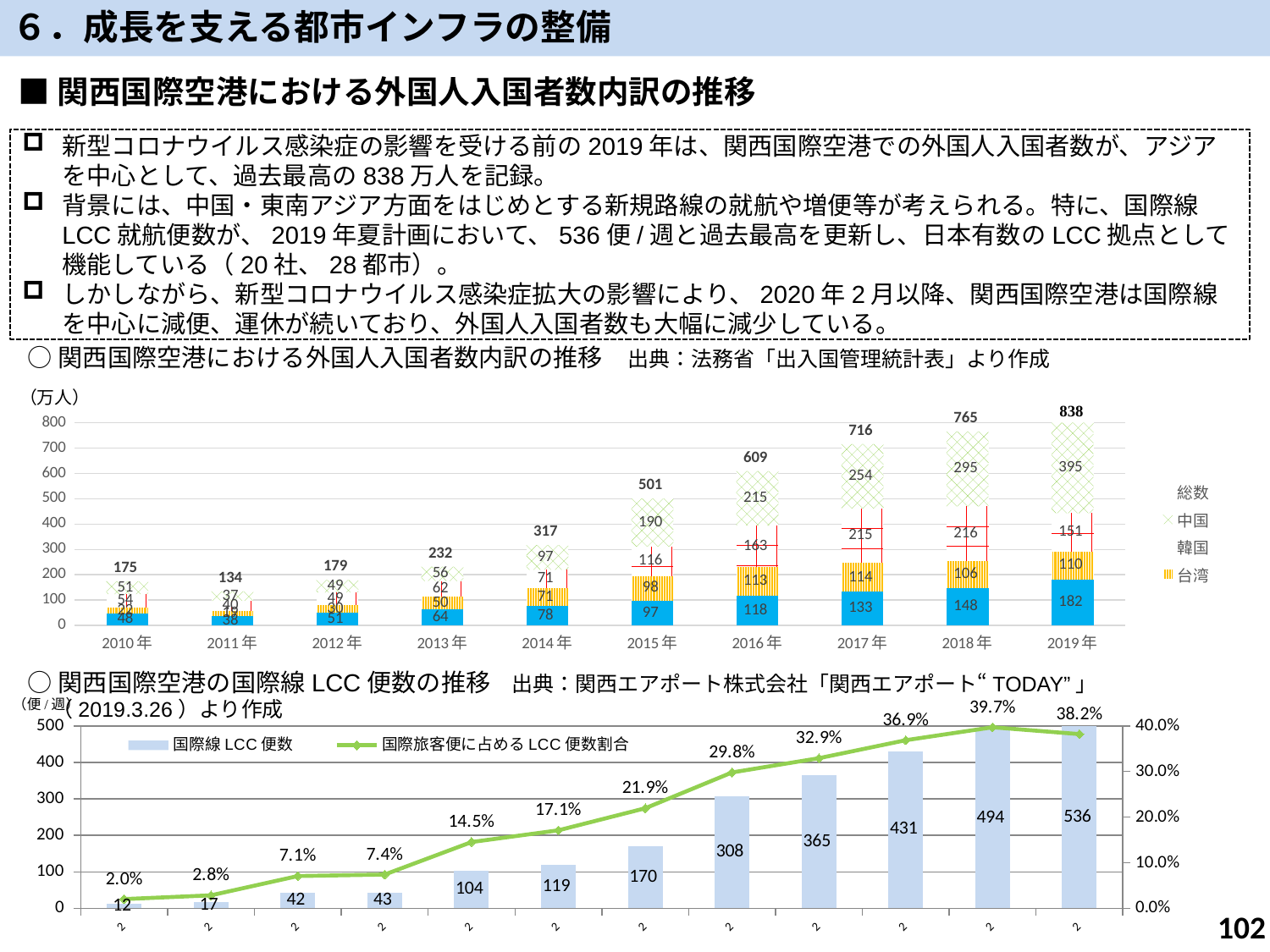

６．成長を支える都市インフラの整備
■関西国際空港における外国人入国者数内訳の推移
新型コロナウイルス感染症の影響を受ける前の2019年は、関西国際空港での外国人入国者数が、アジアを中心として、過去最高の838万人を記録。
背景には、中国・東南アジア方面をはじめとする新規路線の就航や増便等が考えられる。特に、国際線LCC就航便数が、2019年夏計画において、536便/週と過去最高を更新し、日本有数のLCC拠点として機能している（20社、28都市）。
しかしながら、新型コロナウイルス感染症拡大の影響により、2020年2月以降、関西国際空港は国際線を中心に減便、運休が続いており、外国人入国者数も大幅に減少している。
○関西国際空港における外国人入国者数内訳の推移　出典：法務省「出入国管理統計表」より作成
（万人）

### Chart

| Category | その他 | 台湾 | 韓国 | 中国 | 総数 |
|---|---|---|---|---|---|
| 2010年 | 47.7674 | 22.4581 | 53.6497 | 50.6603 | 174.5355 |
| 2011年 | 38.0 | 19.4908 | 40.1101 | 37.0245 | 133.8783 |
| 2012年 | 50.7663 | 30.4552 | 49.0 | 49.4452 | 179.1577 |
| 2013年 | 63.8458 | 50.0 | 61.5863 | 56.3158 | 232.3111 |
| 2014年 | 78.145 | 70.615 | 71.0697 | 97.2145 | 317.0442 |
| 2015年 | 97.4003 | 98.1551 | 115.6033 | 189.6164 | 500.7751 |
| 2016年 | 118.2018 | 112.5592 | 163.2761 | 214.6229 | 608.66 |
| 2017年 | 132.7181 | 114.0 | 214.7959 | 253.816 | 715.9996 |
| 2018年 | 148.0 | 106.0 | 216.0 | 295.0 | 765.0 |
| 2019年 | 182.0 | 110.0 | 151.0 | 395.0 | 834.0 |
○関西国際空港の国際線LCC便数の推移　出典：関西エアポート株式会社「関西エアポート“TODAY”」（2019.3.26）より作成

### Chart

| Category | 国際線LCC便数 | 国際旅客便に占めるLCC便数割合 |
|---|---|---|
| 2008夏 | 12.0 | 0.020066889632107024 |
| 2009夏 | 17.0 | 0.028380634390651086 |
| 2010夏 | 42.0 | 0.0707070707070707 |
| 2011夏 | 43.0 | 0.07401032702237521 |
| 2012夏 | 104.0 | 0.1452513966480447 |
| 2013夏 | 119.0 | 0.17097701149425287 |
| 2014夏 | 170.0 | 0.21935483870967742 |
| 2015夏 | 308.0 | 0.2978723404255319 |
| 2016夏 | 365.0 | 0.3291253381424707 |
| 2017夏 | 431.0 | 0.3686911890504705 |
| 2018夏 | 494.0 | 0.3971061093247588 |
| 2019夏 | 536.0 | 0.3820384889522452 |
102